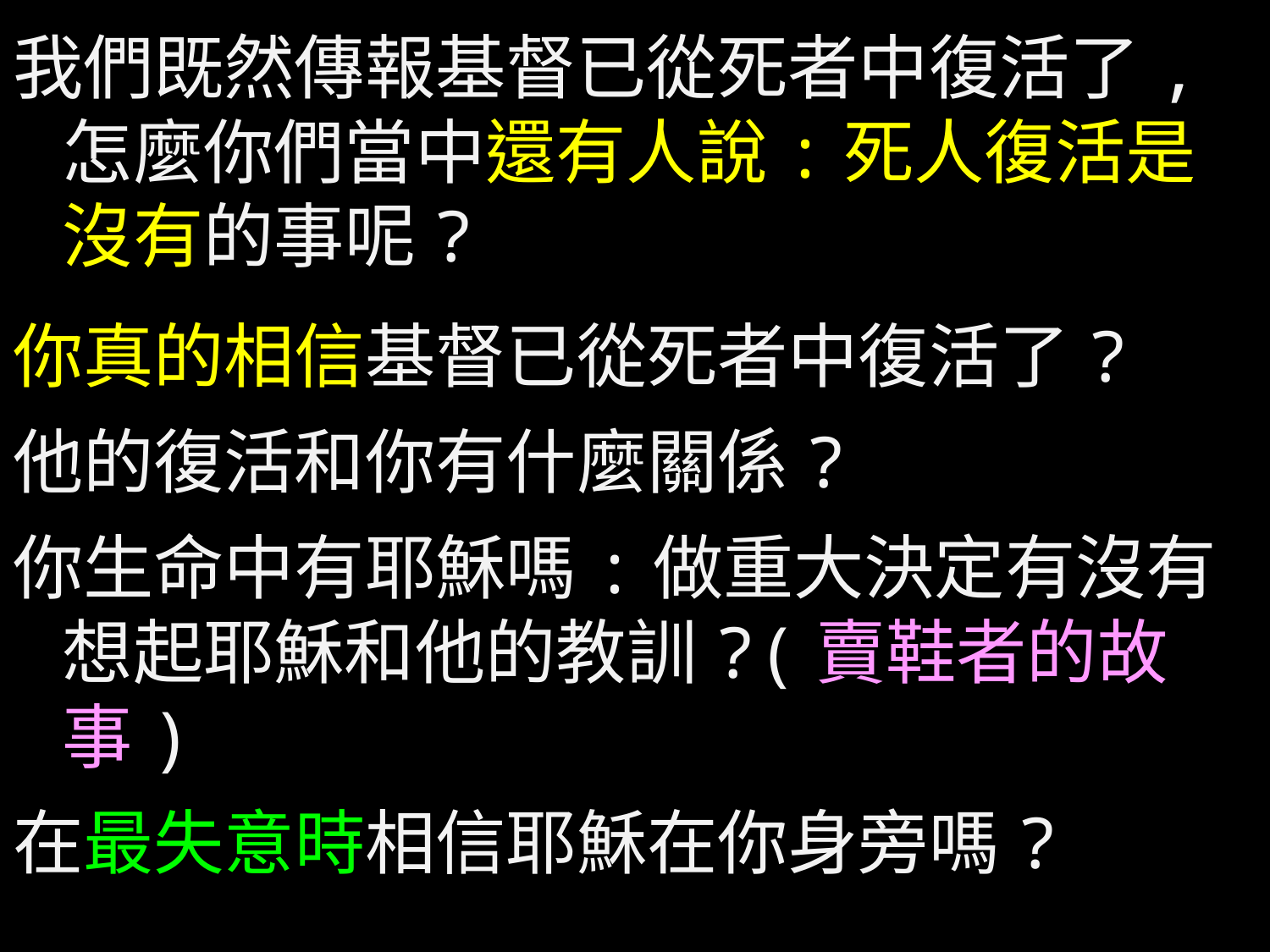

我們既然傳報基督已從死者中復活了,怎麼你們當中還有人說:死人復活是沒有的事呢?
你真的相信基督已從死者中復活了?
他的復活和你有什麼關係?
你生命中有耶穌嗎:做重大決定有沒有想起耶穌和他的教訓?(賣鞋者的故事)
在最失意時相信耶穌在你身旁嗎?